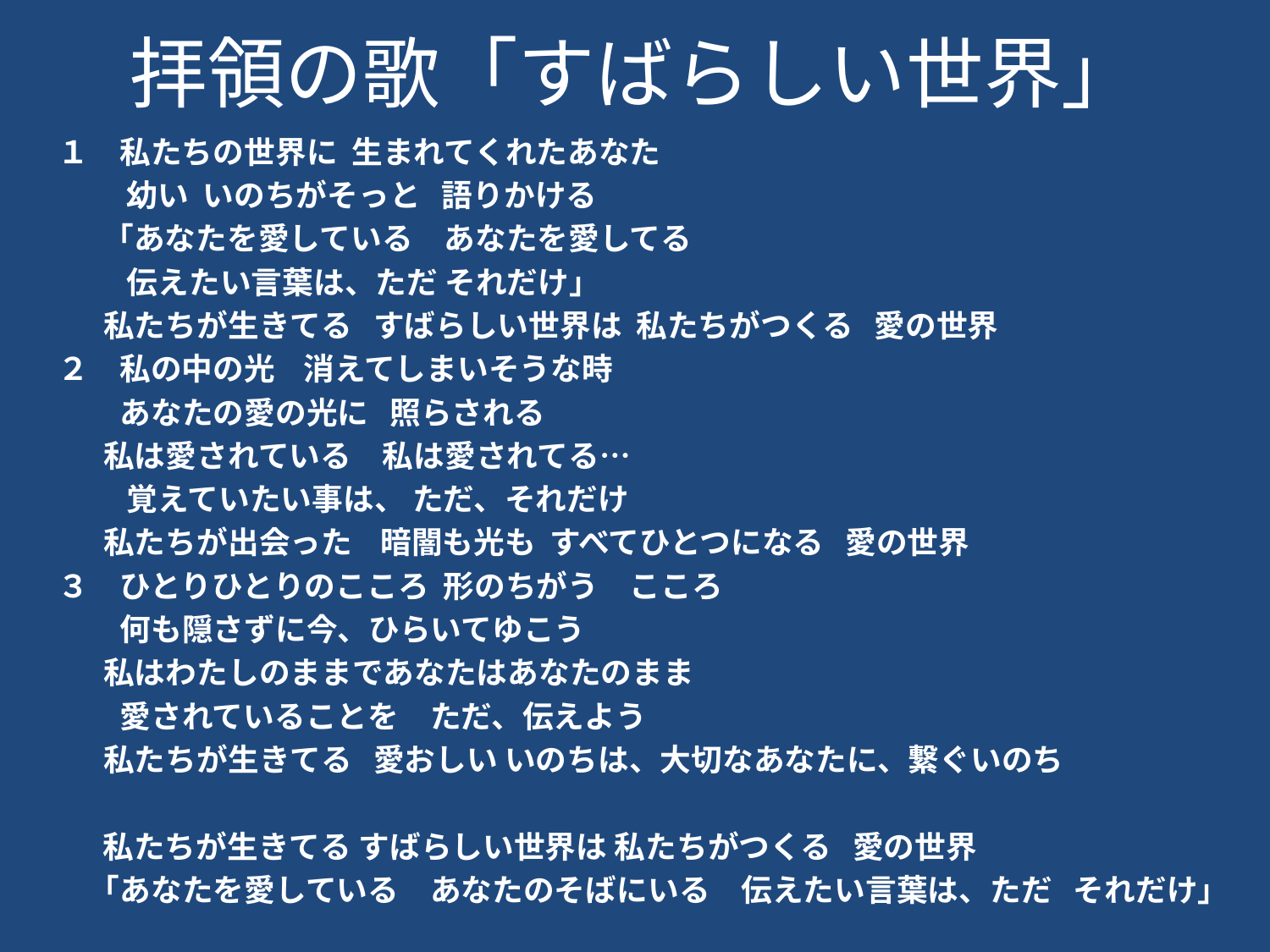

# 拝領の歌「すばらしい世界」
１　私たちの世界に  生まれてくれたあなた
　　 幼い  いのちがそっと   語りかける
　  「あなたを愛している　あなたを愛してる
　　 伝えたい言葉は、ただ それだけ」
      私たちが生きてる   すばらしい世界は  私たちがつくる   愛の世界
２　私の中の光    消えてしまいそうな時
　　あなたの愛の光に   照らされる
      私は愛されている　私は愛されてる…
　　 覚えていたい事は、 ただ、それだけ
      私たちが出会った    暗闇も光も  すべてひとつになる   愛の世界
３　ひとりひとりのこころ  形のちがう　こころ
　　何も隠さずに今、ひらいてゆこう
      私はわたしのままであなたはあなたのまま
　　愛されていることを　ただ、伝えよう
      私たちが生きてる   愛おしい いのちは、大切なあなたに、繋ぐいのち

　  私たちが生きてる すばらしい世界は 私たちがつくる   愛の世界
　「あなたを愛している　あなたのそばにいる　伝えたい言葉は、ただ   それだけ」